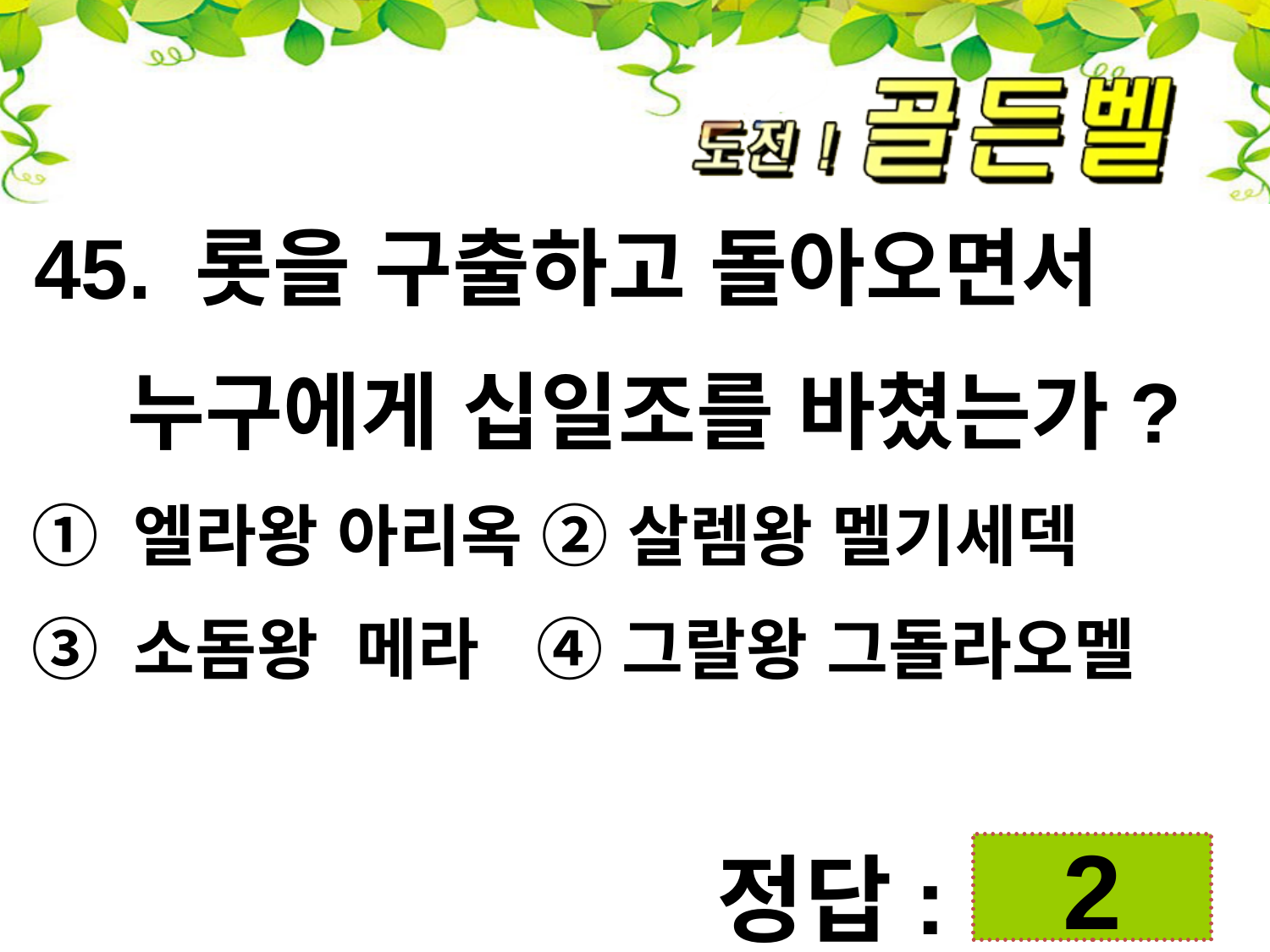

45. 롯을 구출하고 돌아오면서
    누구에게 십일조를 바쳤는가?
 ① 엘라왕 아리옥 ② 살렘왕 멜기세덱
 ③ 소돔왕  메라   ④ 그랄왕 그돌라오멜
첨성대
정답:
2